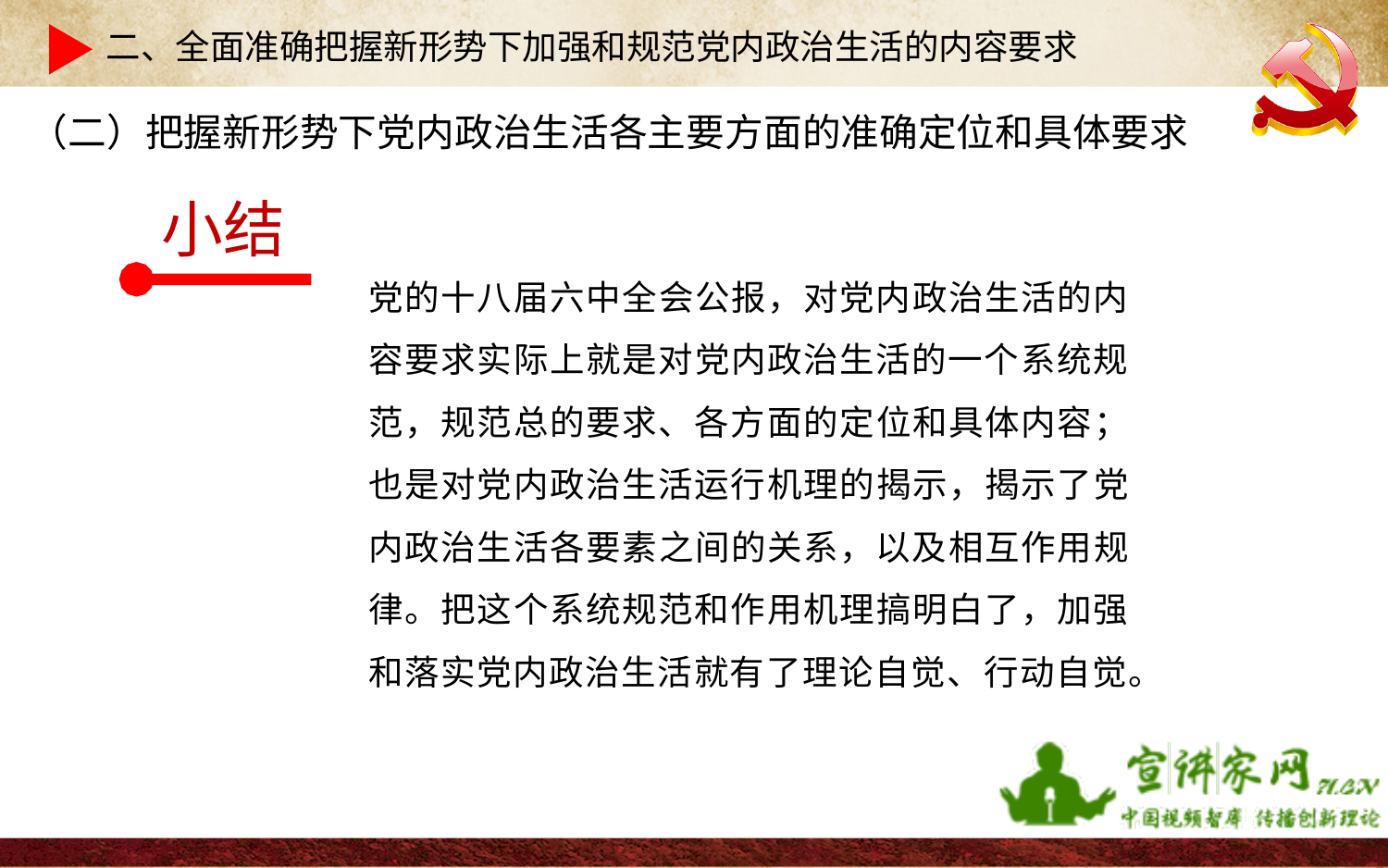

二、全面准确把握新形势下加强和规范党内政治生活的内容要求
（二）把握新形势下党内政治生活各主要方面的准确定位和具体要求
小结
党的十八届六中全会公报，对党内政治生活的内容要求实际上就是对党内政治生活的一个系统规范，规范总的要求、各方面的定位和具体内容；也是对党内政治生活运行机理的揭示，揭示了党内政治生活各要素之间的关系，以及相互作用规律。把这个系统规范和作用机理搞明白了，加强和落实党内政治生活就有了理论自觉、行动自觉。